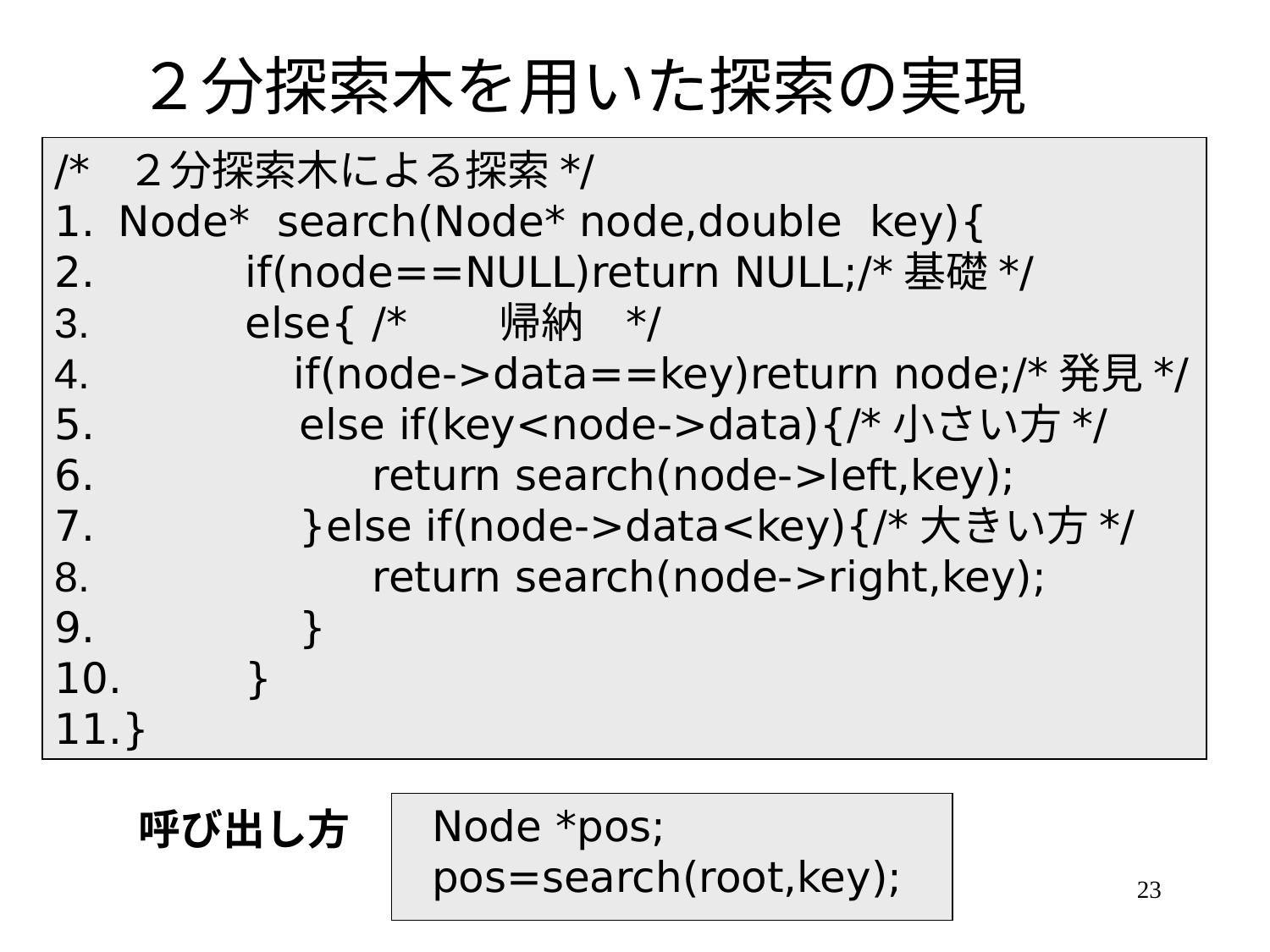

# ２分探索木を用いた探索の実現
/*  ２分探索木による探索*/
Node*  search(Node* node,double  key){
  	if(node==NULL)return NULL;/*基礎*/
　	else{	/*	帰納	*/
　 	    if(node->data==key)return node;/*発見*/
 	    else if(key<node->data){/*小さい方*/
 		return search(node->left,key);
 	    }else if(node->data<key){/*大きい方*/
　	　　	return search(node->right,key);
 	    }
 	}
}

Node *pos;
pos=search(root,key);
呼び出し方
23